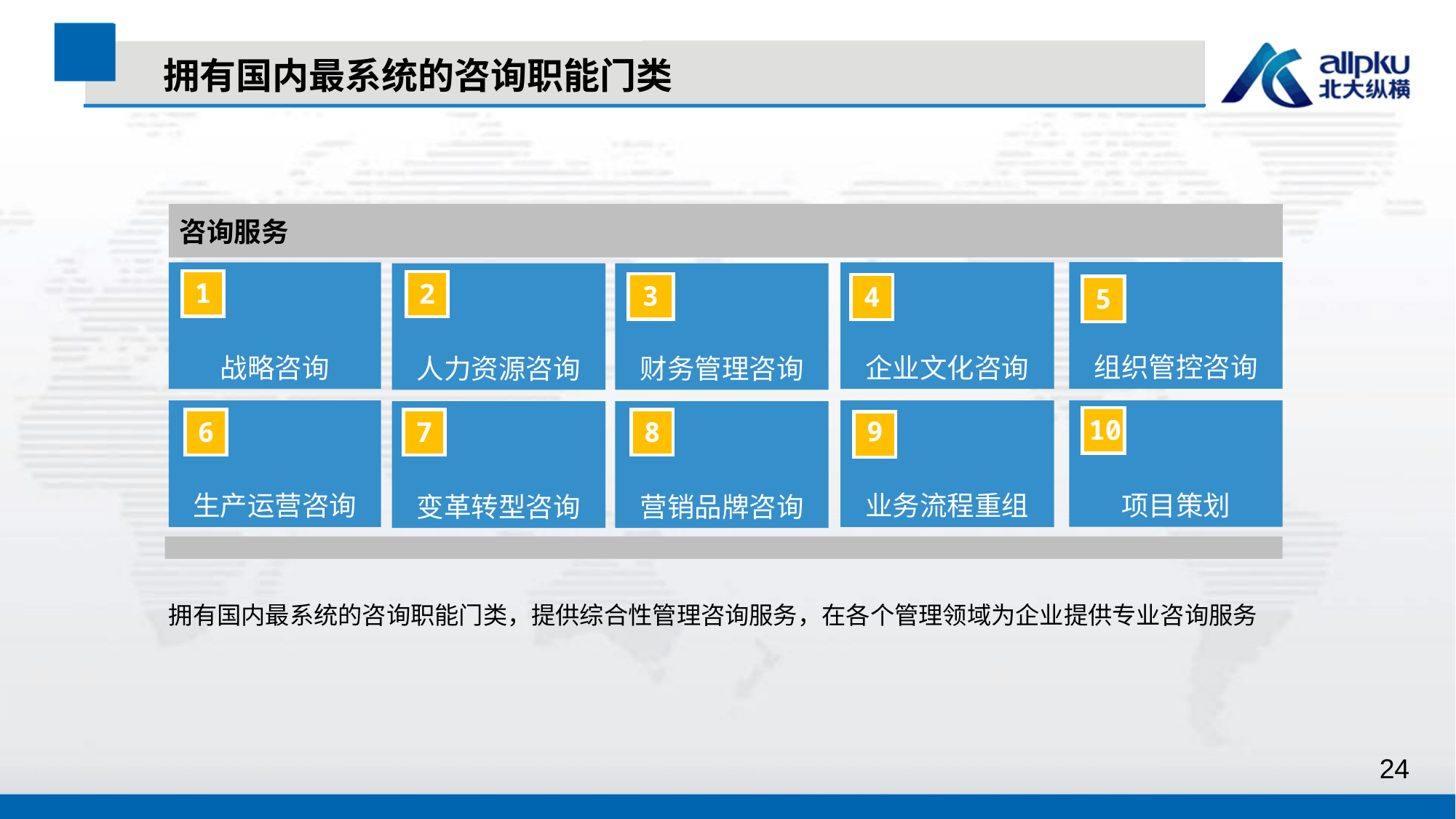

拥有国内最系统的咨询职能门类
咨询服务
组织管控咨询
企业文化咨询
战略咨询
财务管理咨询
人力资源咨询

1

2

3

4

5
项目策划
业务流程重组
生产运营咨询
营销品牌咨询
变革转型咨询
10

9

6

7

8

拥有国内最系统的咨询职能门类，提供综合性管理咨询服务，在各个管理领域为企业提供专业咨询服务